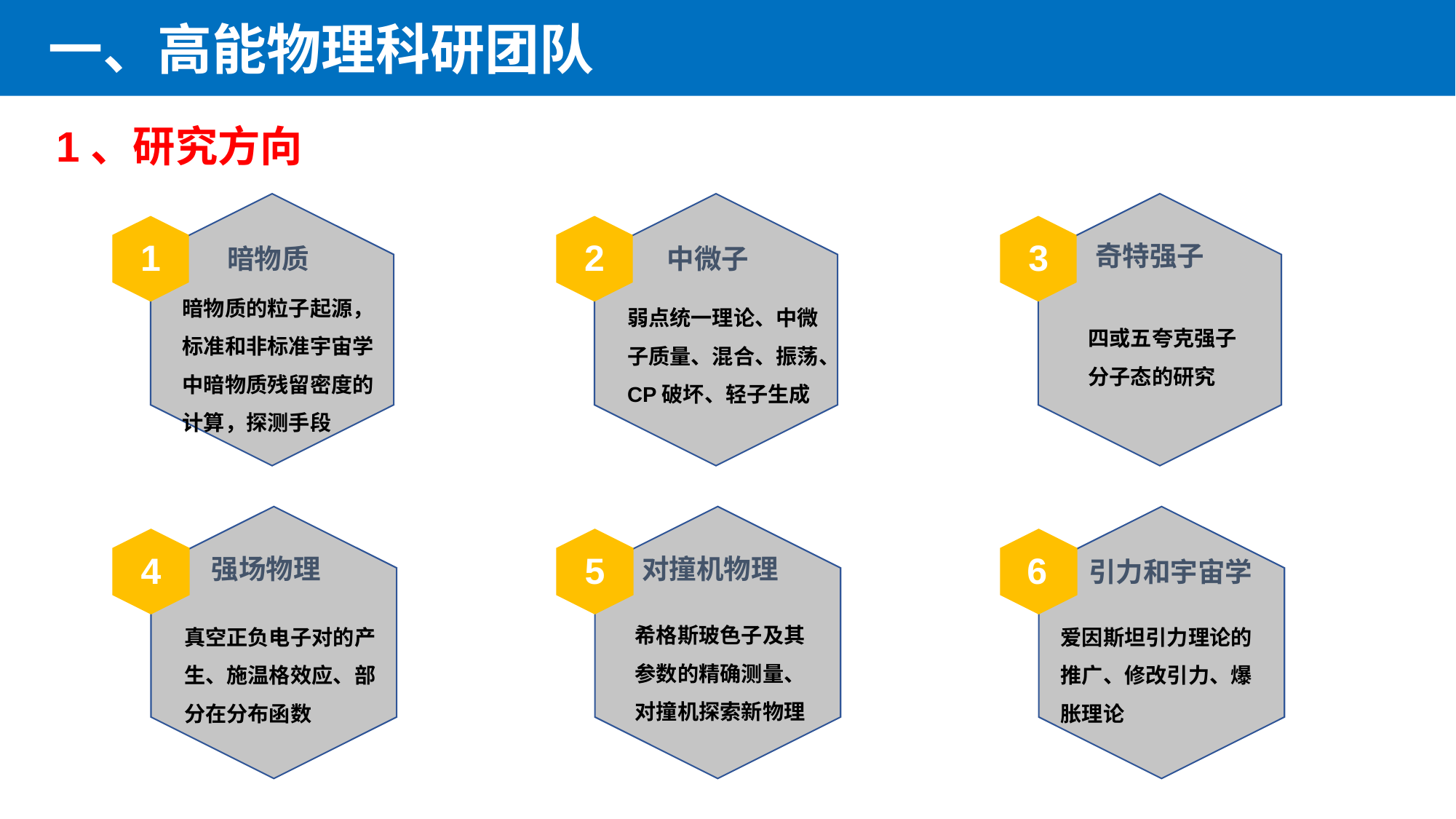

一、高能物理科研团队
1、研究方向

1
暗物质
暗物质的粒子起源，标准和非标准宇宙学中暗物质残留密度的计算，探测手段

2
中微子
弱点统一理论、中微子质量、混合、振荡、CP破坏、轻子生成

3
奇特强子
四或五夸克强子分子态的研究

4
强场物理
真空正负电子对的产生、施温格效应、部分在分布函数

5
对撞机物理
希格斯玻色子及其参数的精确测量、对撞机探索新物理

6
引力和宇宙学
爱因斯坦引力理论的推广、修改引力、爆胀理论
3